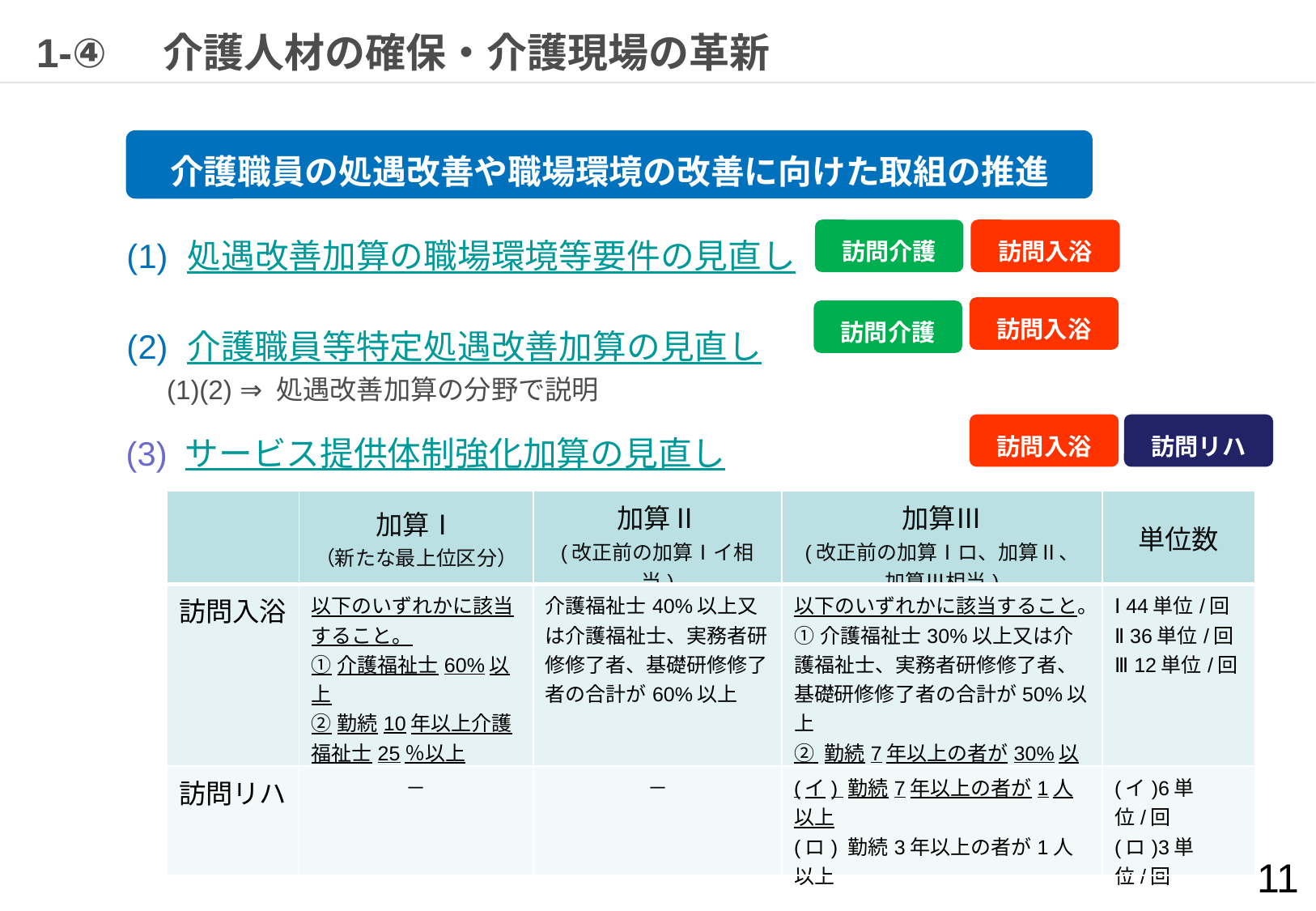

# 1-④　介護人材の確保・介護現場の革新
介護職員の処遇改善や職場環境の改善に向けた取組の推進
訪問介護
訪問入浴
処遇改善加算の職場環境等要件の見直し
介護職員等特定処遇改善加算の見直し
訪問入浴
訪問介護
(1)(2) ⇒ 処遇改善加算の分野で説明
訪問入浴
訪問リハ
(3) サービス提供体制強化加算の見直し
|  | 加算Ⅰ （新たな最上位区分） | 加算Ⅱ (改正前の加算Ⅰイ相当) | 加算Ⅲ (改正前の加算Ⅰロ、加算Ⅱ、 加算Ⅲ相当) | 単位数 |
| --- | --- | --- | --- | --- |
| 訪問入浴 | 以下のいずれかに該当すること。 ①介護福祉士60%以上 ②勤続10年以上介護福祉士25％以上 | 介護福祉士40%以上又は介護福祉士、実務者研修修了者、基礎研修修了者の合計が60%以上 | 以下のいずれかに該当すること。 ①介護福祉士30%以上又は介護福祉士、実務者研修修了者、基礎研修修了者の合計が50%以上 ② 勤続7年以上の者が30%以上 | Ⅰ 44単位/回 Ⅱ 36単位/回 Ⅲ 12単位/回 |
| 訪問リハ | － | － | (イ) 勤続7年以上の者が1人以上 (ロ) 勤続3年以上の者が1人以上 | (イ)6単位/回 (ロ)3単位/回 |
11